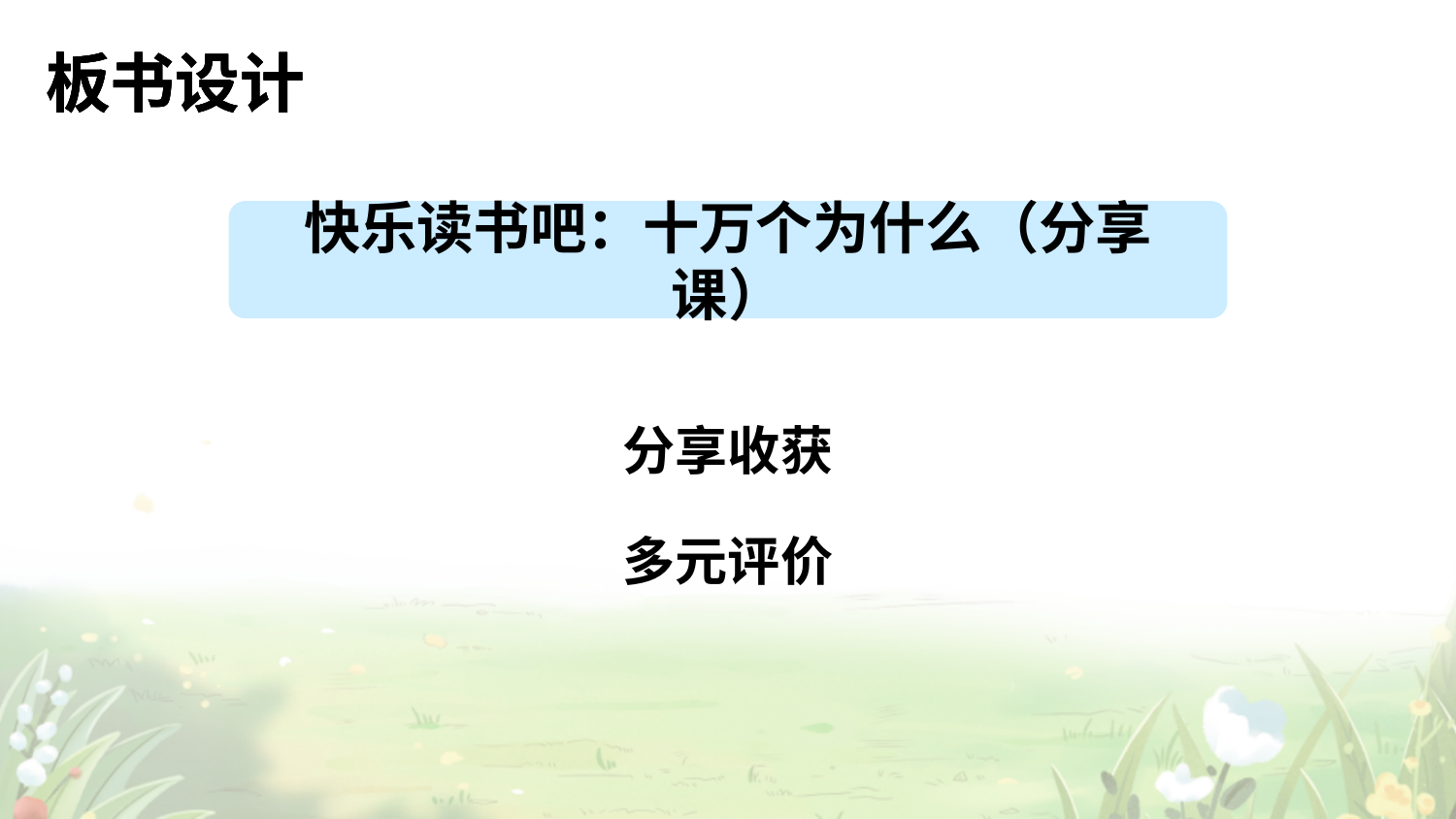

板书设计
板书设计
板书设计
快乐读书吧：十万个为什么（分享课）
分享收获
多元评价